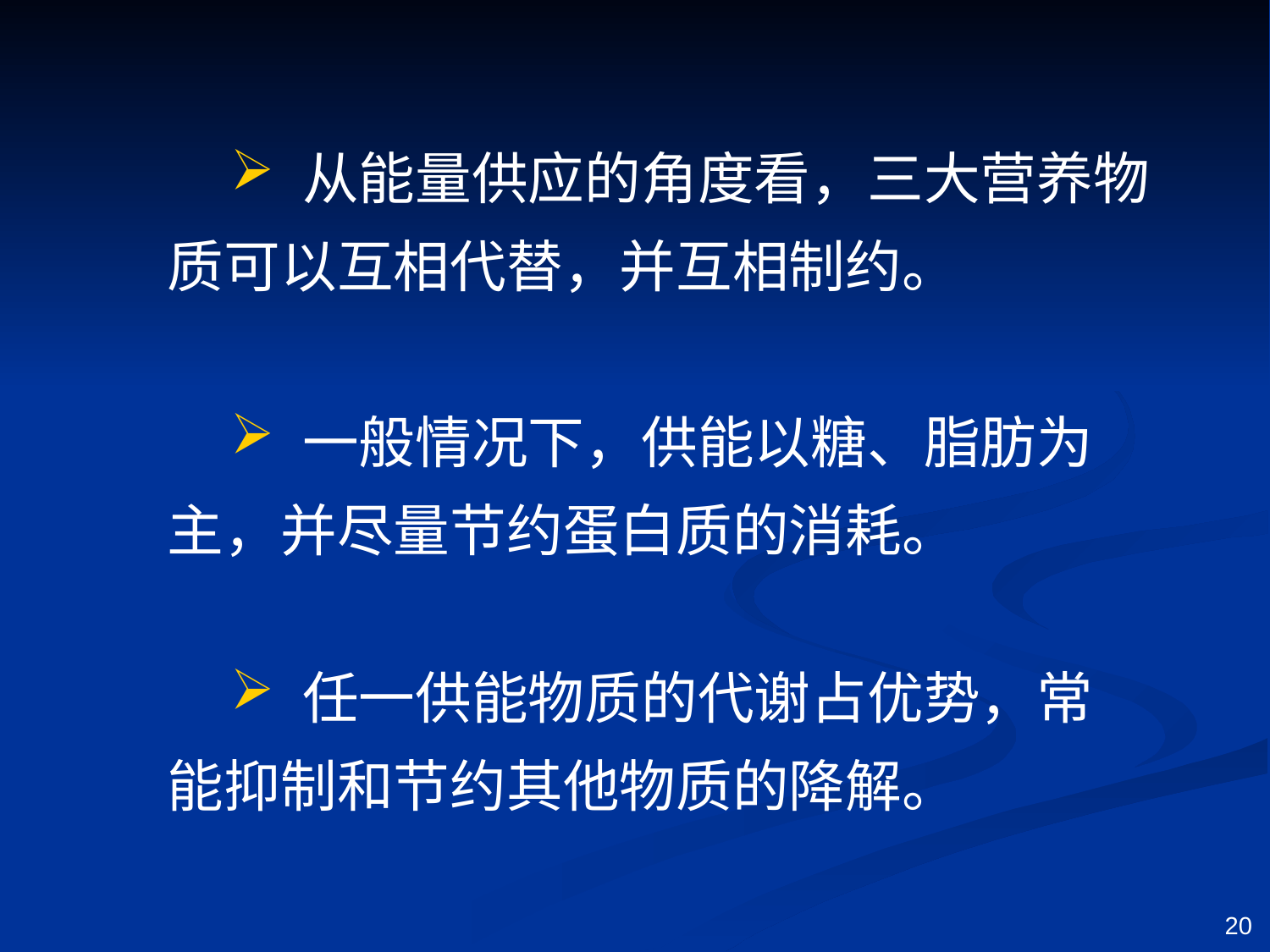

从能量供应的角度看，三大营养物质可以互相代替，并互相制约。

 一般情况下，供能以糖、脂肪为主，并尽量节约蛋白质的消耗。
 任一供能物质的代谢占优势，常能抑制和节约其他物质的降解。
20